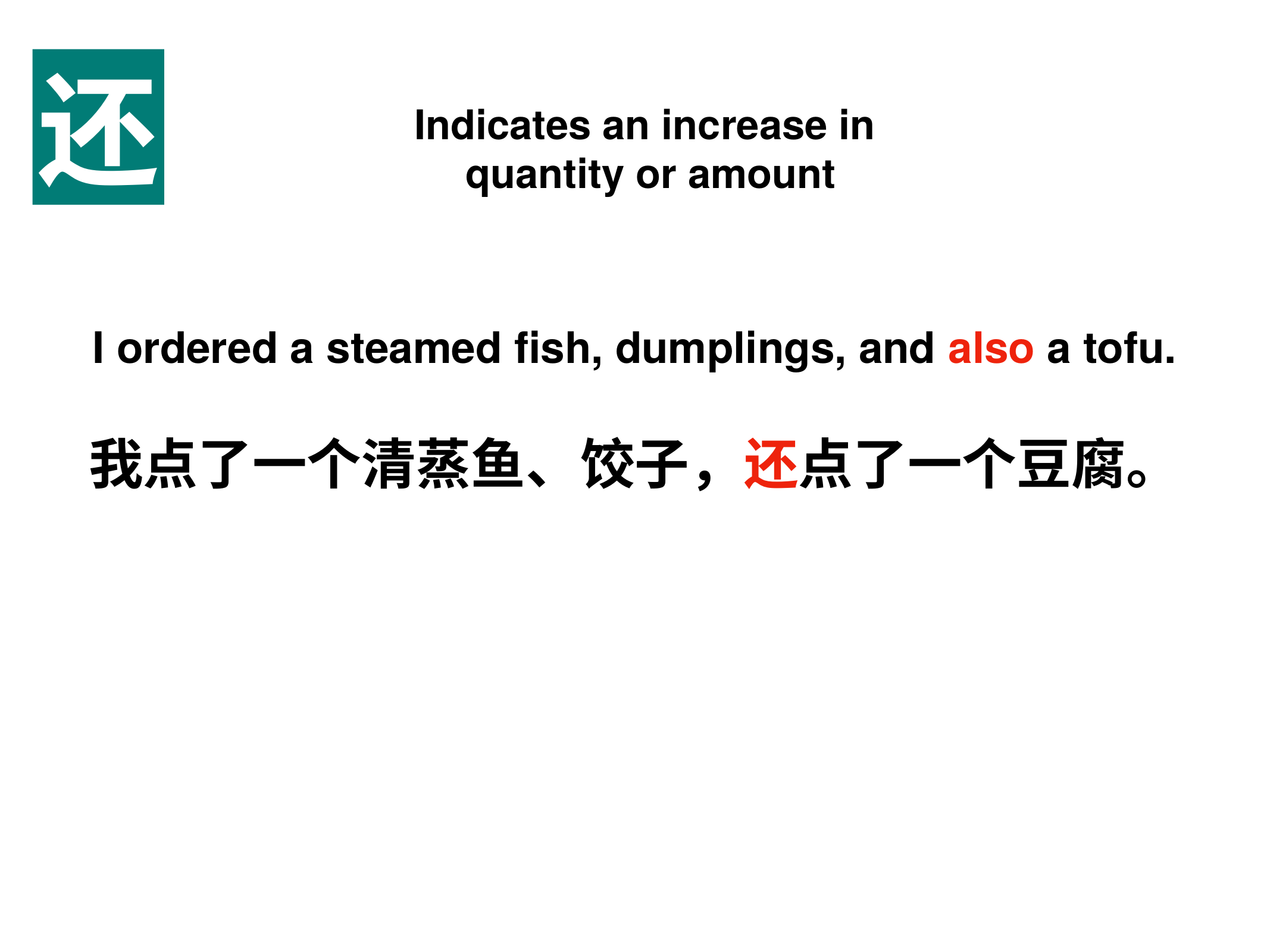

还
Indicates an increase in
 quantity or amount
I ordered a steamed fish, dumplings, and also a tofu.
我点了一个清蒸鱼、饺子，还点了一个豆腐。